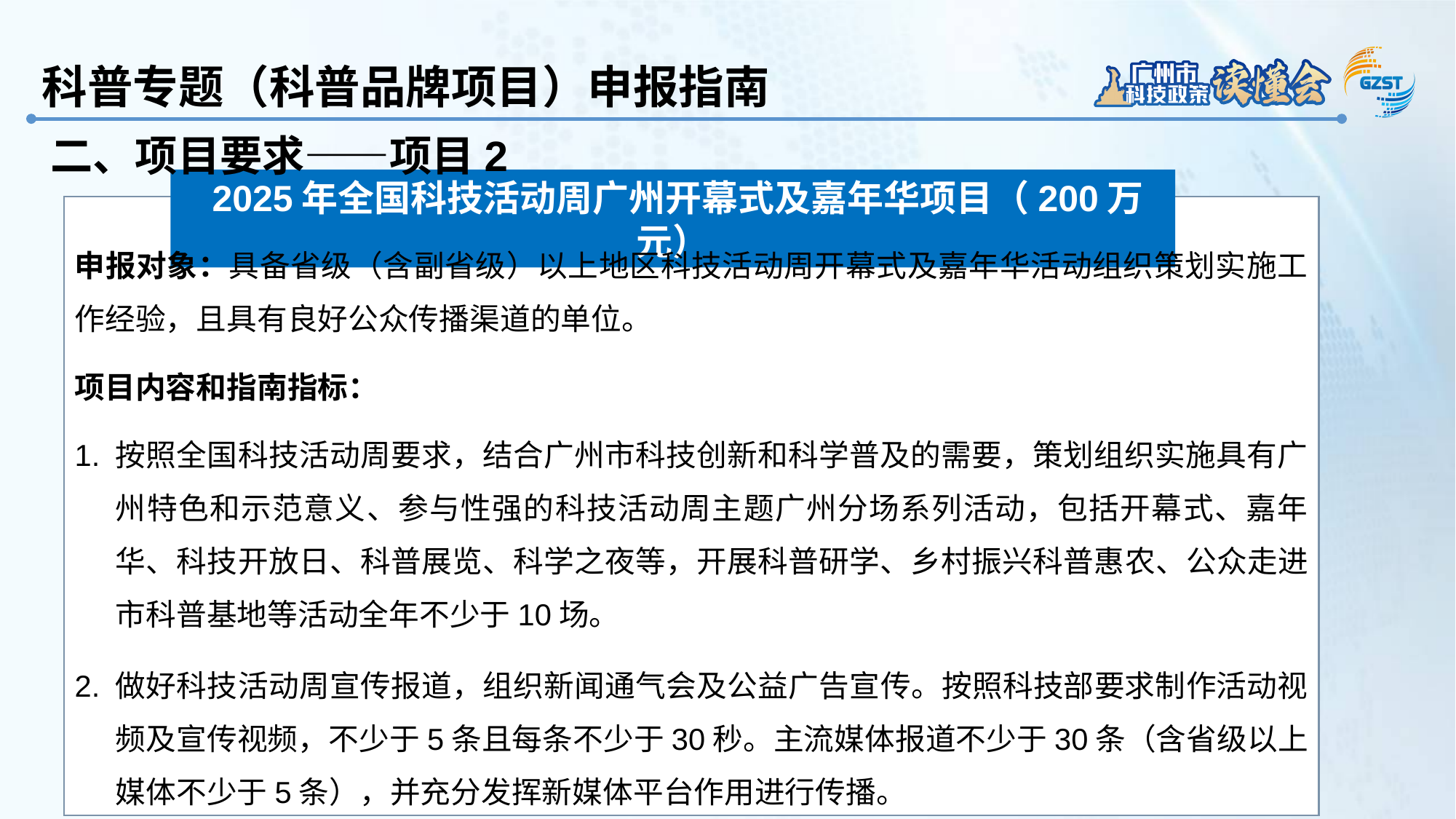

科普专题（科普品牌项目）申报指南
二、项目要求——项目2
 2025年全国科技活动周广州开幕式及嘉年华项目（200万元）

申报对象：具备省级（含副省级）以上地区科技活动周开幕式及嘉年华活动组织策划实施工作经验，且具有良好公众传播渠道的单位。
项目内容和指南指标：
按照全国科技活动周要求，结合广州市科技创新和科学普及的需要，策划组织实施具有广州特色和示范意义、参与性强的科技活动周主题广州分场系列活动，包括开幕式、嘉年华、科技开放日、科普展览、科学之夜等，开展科普研学、乡村振兴科普惠农、公众走进市科普基地等活动全年不少于10场。
做好科技活动周宣传报道，组织新闻通气会及公益广告宣传。按照科技部要求制作活动视频及宣传视频，不少于5条且每条不少于30秒。主流媒体报道不少于30条（含省级以上媒体不少于5条），并充分发挥新媒体平台作用进行传播。